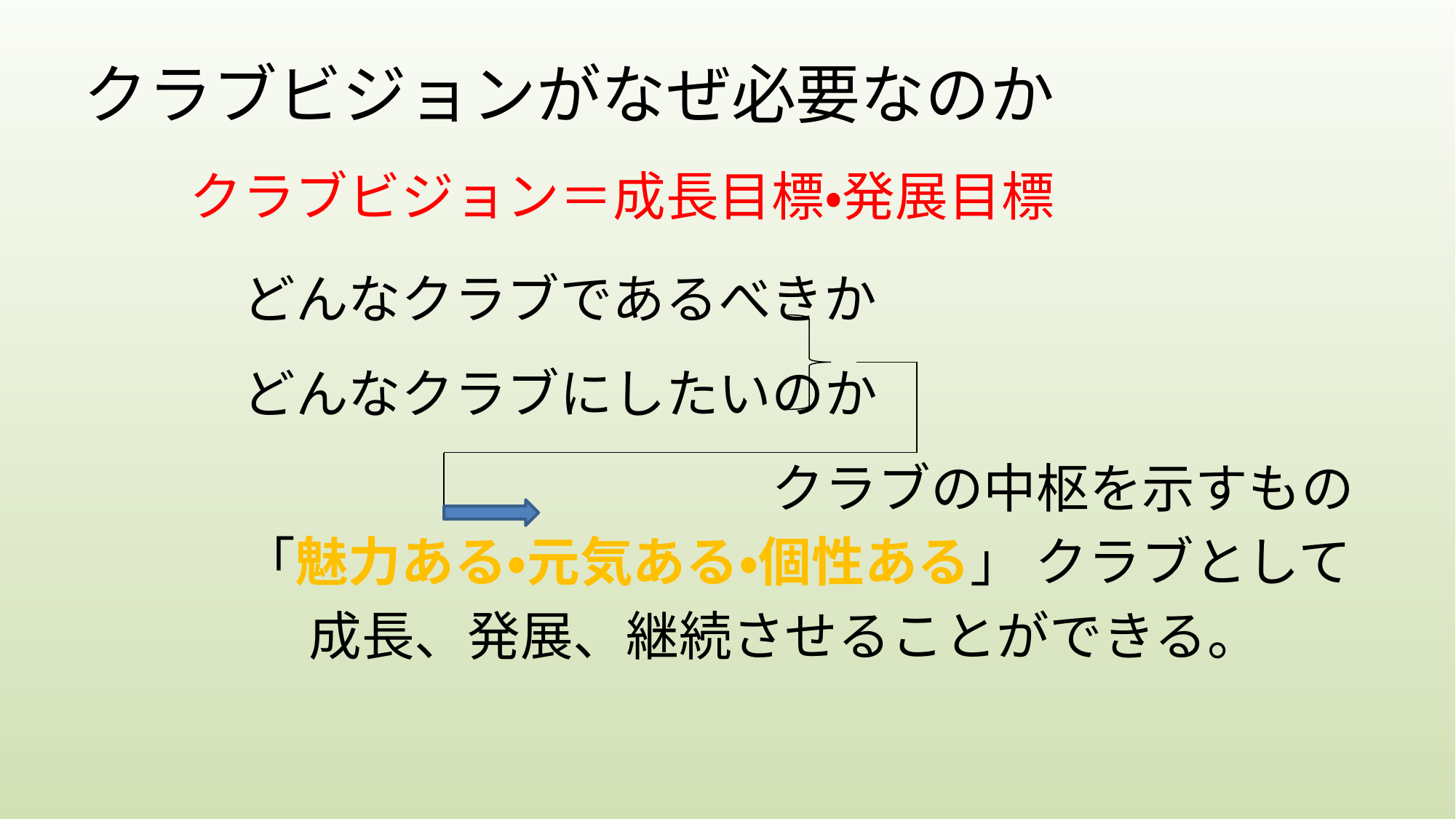

クラブビジョンがなぜ必要なのか

　　クラブビジョン＝成長目標・発展目標

　　　どんなクラブであるべきか

　　　どんなクラブにしたいのか

　　　　　　　　　　　　　クラブの中枢を示すもの
　　　「魅力ある・元気ある・個性ある」 クラブとして
                  成長、発展、継続させることができる。